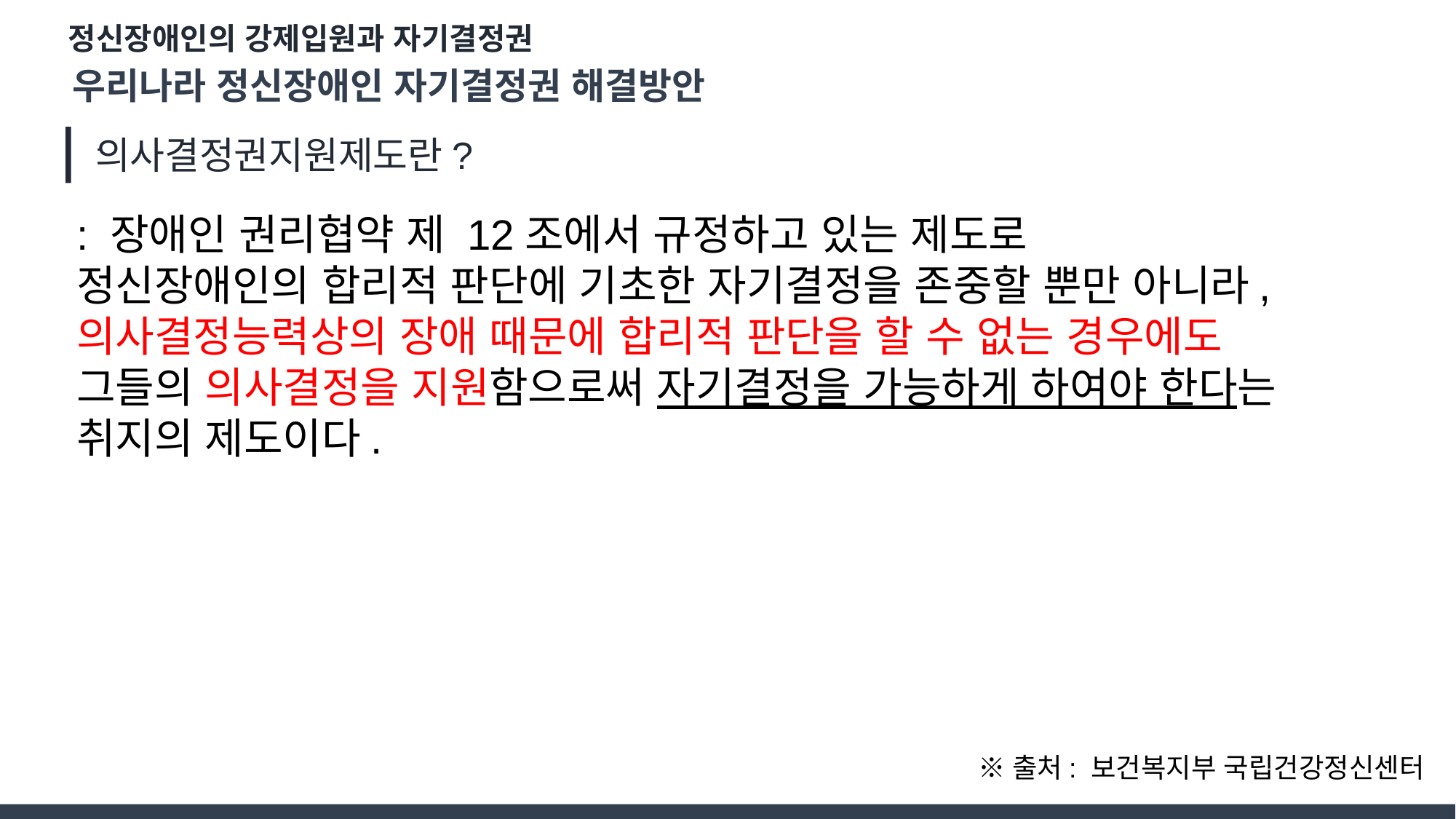

정신장애인의 강제입원과 자기결정권
우리나라 정신장애인 자기결정권 해결방안
.

의사결정권지원제도란?

: 장애인 권리협약 제 12조에서 규정하고 있는 제도로
정신장애인의 합리적 판단에 기초한 자기결정을 존중할 뿐만 아니라,
의사결정능력상의 장애 때문에 합리적 판단을 할 수 없는 경우에도
그들의 의사결정을 지원함으로써 자기결정을 가능하게 하여야 한다는
취지의 제도이다.
※출처: 보건복지부 국립건강정신센터